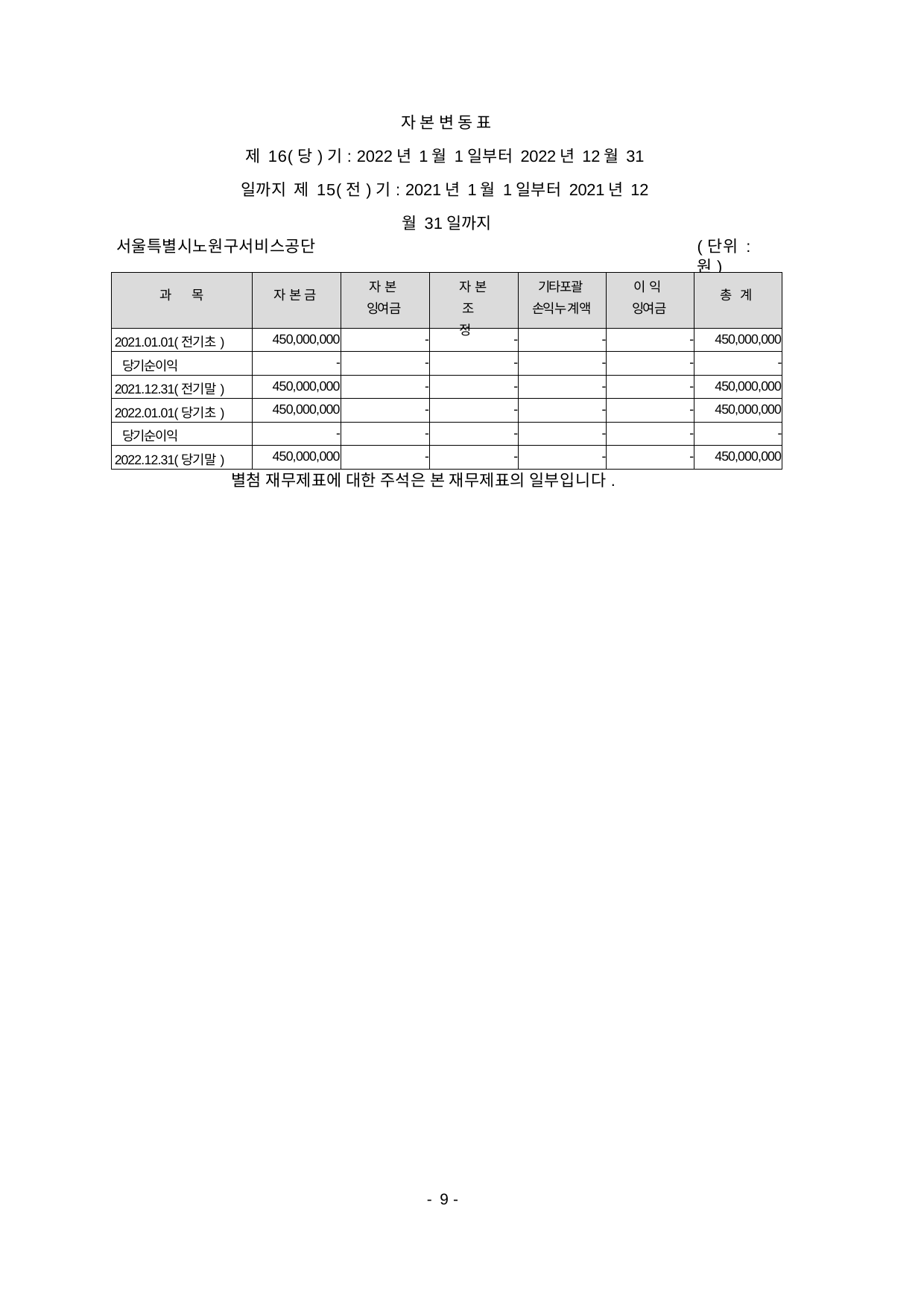

자 본 변 동 표
제 16(당)기: 2022년 1월 1일부터 2022년 12월 31일까지  제 15(전)기: 2021년 1월 1일부터 2021년 12월 31일까지
서울특별시노원구서비스공단
(단위 : 원)
| 과 목 | 자 본 금 | 자 본 잉여금 | 자 본 조 정 | 기타포괄 손익누계액 | 이 익 잉여금 | 총 계 |
| --- | --- | --- | --- | --- | --- | --- |
| 2021.01.01(전기초) | 450,000,000 | - | - | - | - | 450,000,000 |
| 당기순이익 | - | - | - | - | - | - |
| 2021.12.31(전기말) | 450,000,000 | - | - | - | - | 450,000,000 |
| 2022.01.01(당기초) | 450,000,000 | - | - | - | - | 450,000,000 |
| 당기순이익 | - | - | - | - | - | - |
| 2022.12.31(당기말) | 450,000,000 | - | - | - | - | 450,000,000 |
별첨 재무제표에 대한 주석은 본 재무제표의 일부입니다.
- 9 -